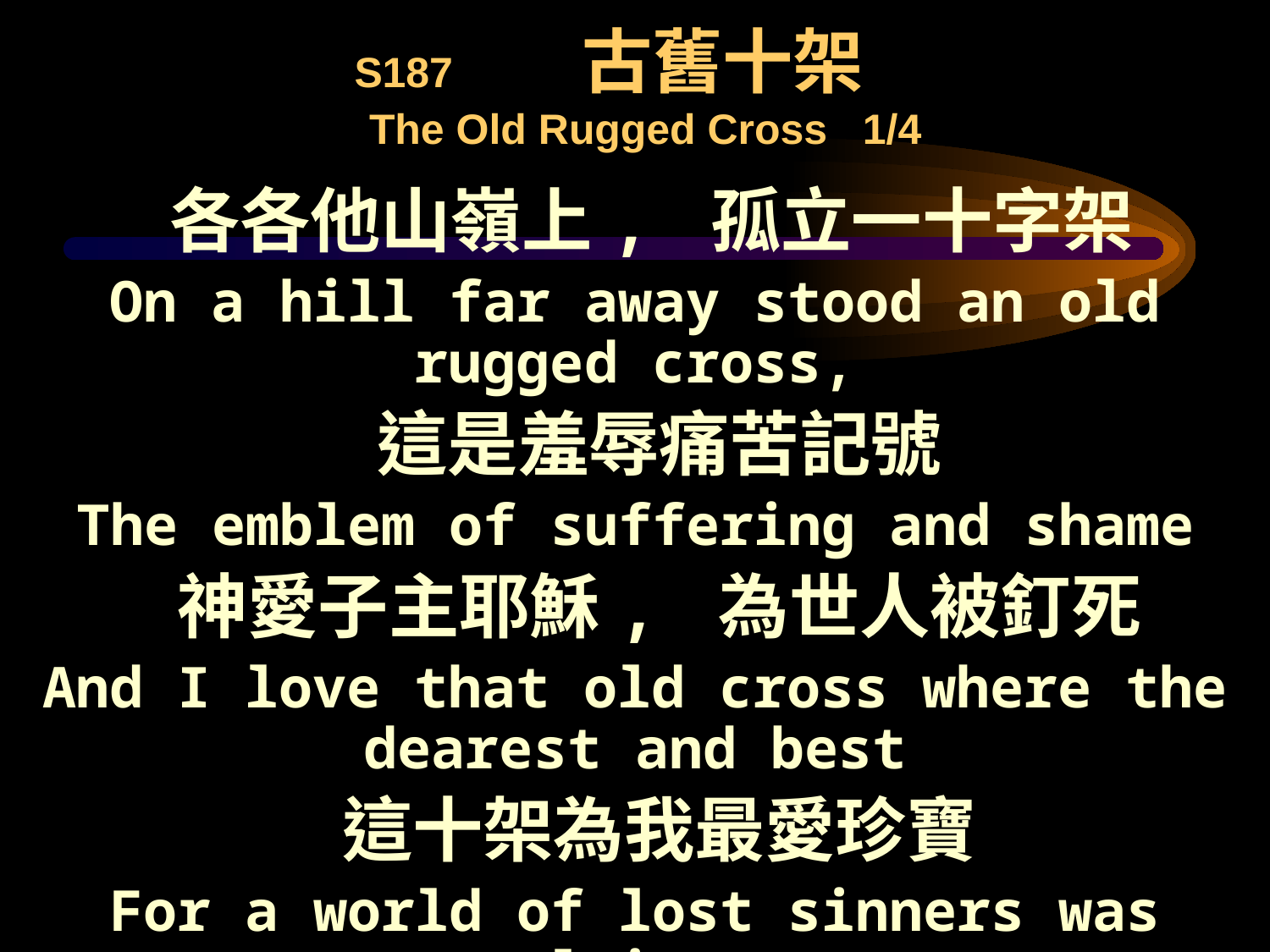

# S187          古舊十架 The Old Rugged Cross   1/4
 各各他山嶺上, 孤立一十字架
On a hill far away stood an old rugged cross,
  這是羞辱痛苦記號
The emblem of suffering and shame
  神愛子主耶穌, 為世人被釘死
And I love that old cross where the dearest and best
  這十架為我最愛珍寶
For a world of lost sinners was slain